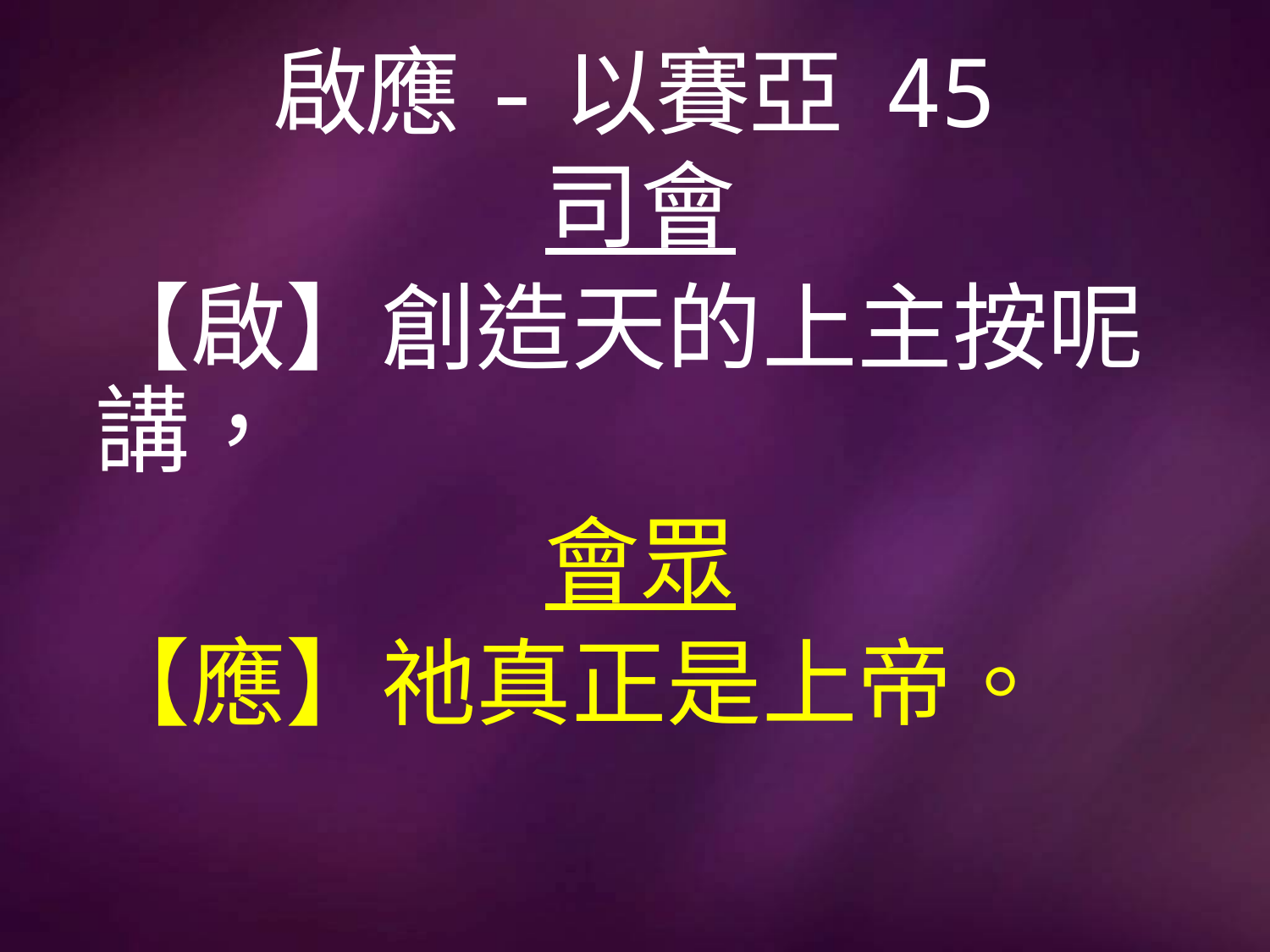

# 啟應-以賽亞 45
司會
【啟】創造天的上主按呢講，

會眾
【應】祂真正是上帝。